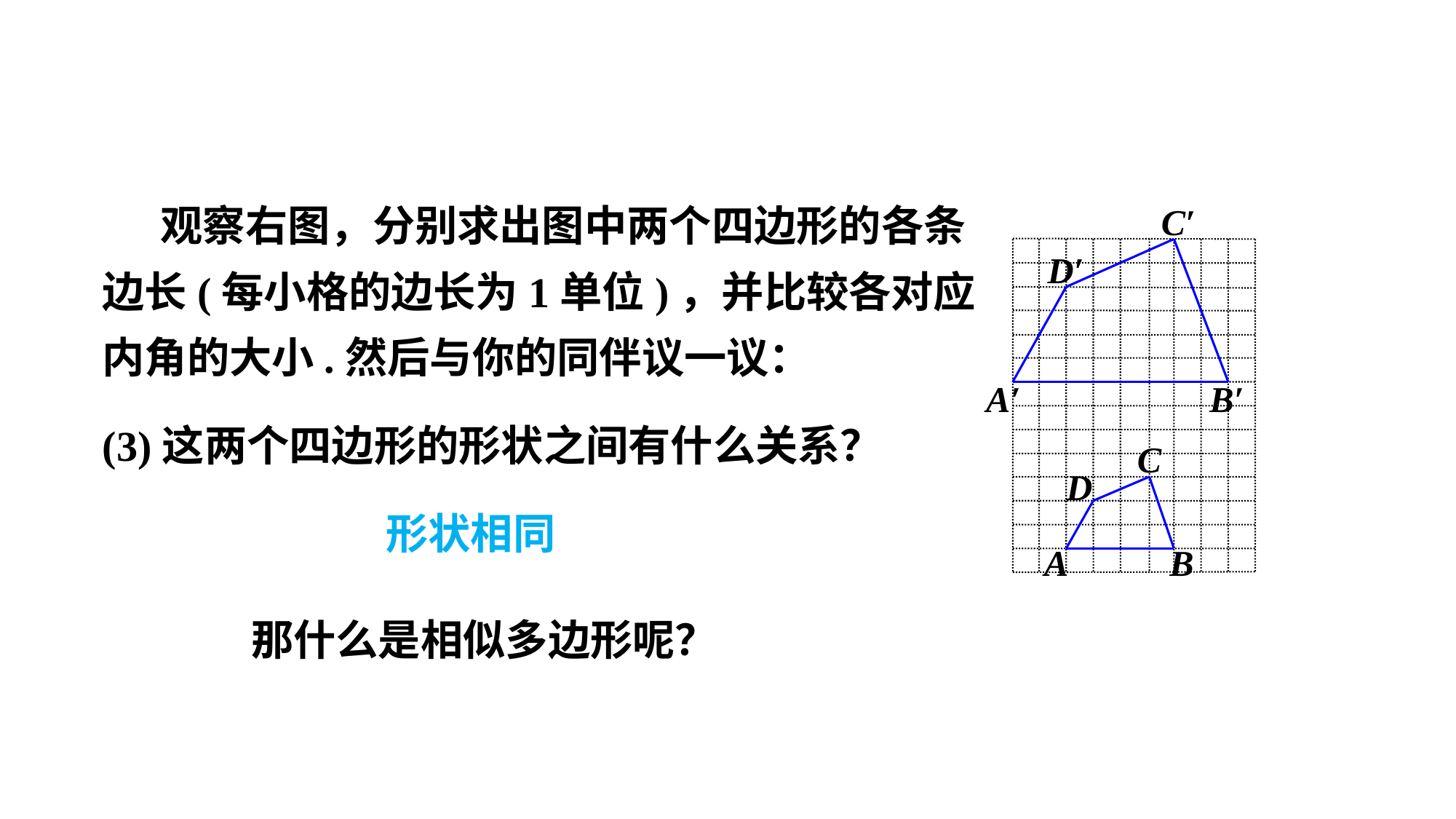

观察右图，分别求出图中两个四边形的各条边长(每小格的边长为1单位)，并比较各对应内角的大小.然后与你的同伴议一议：
C′

D′
A′
B′
C
D
A
B

(3)这两个四边形的形状之间有什么关系？
形状相同
那什么是相似多边形呢？